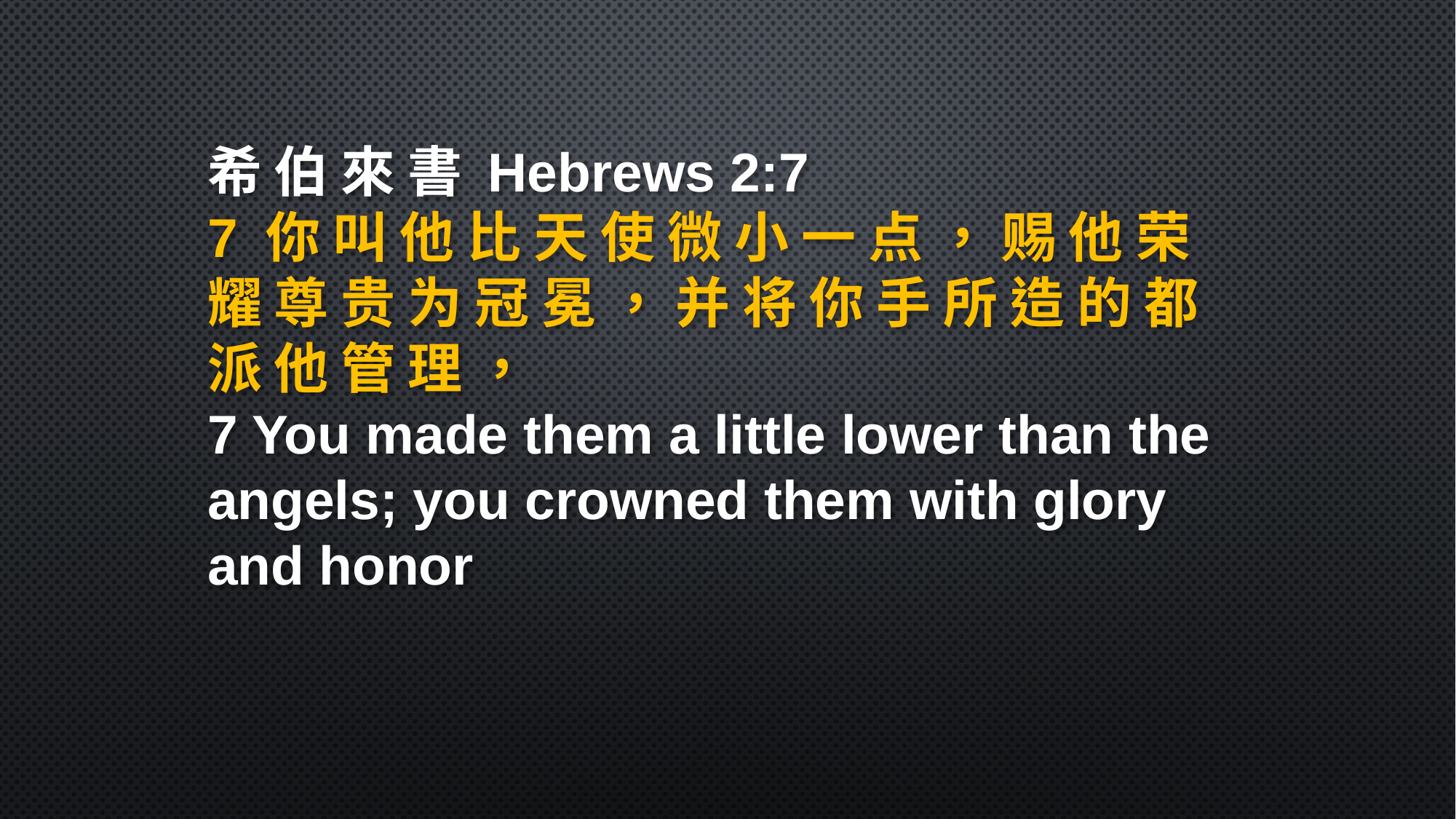

希 伯 來 書 Hebrews 2:7
7 你 叫 他 比 天 使 微 小 一 点 ， 赐 他 荣 耀 尊 贵 为 冠 冕 ， 并 将 你 手 所 造 的 都 派 他 管 理 ，
7 You made them a little lower than the angels; you crowned them with glory and honor